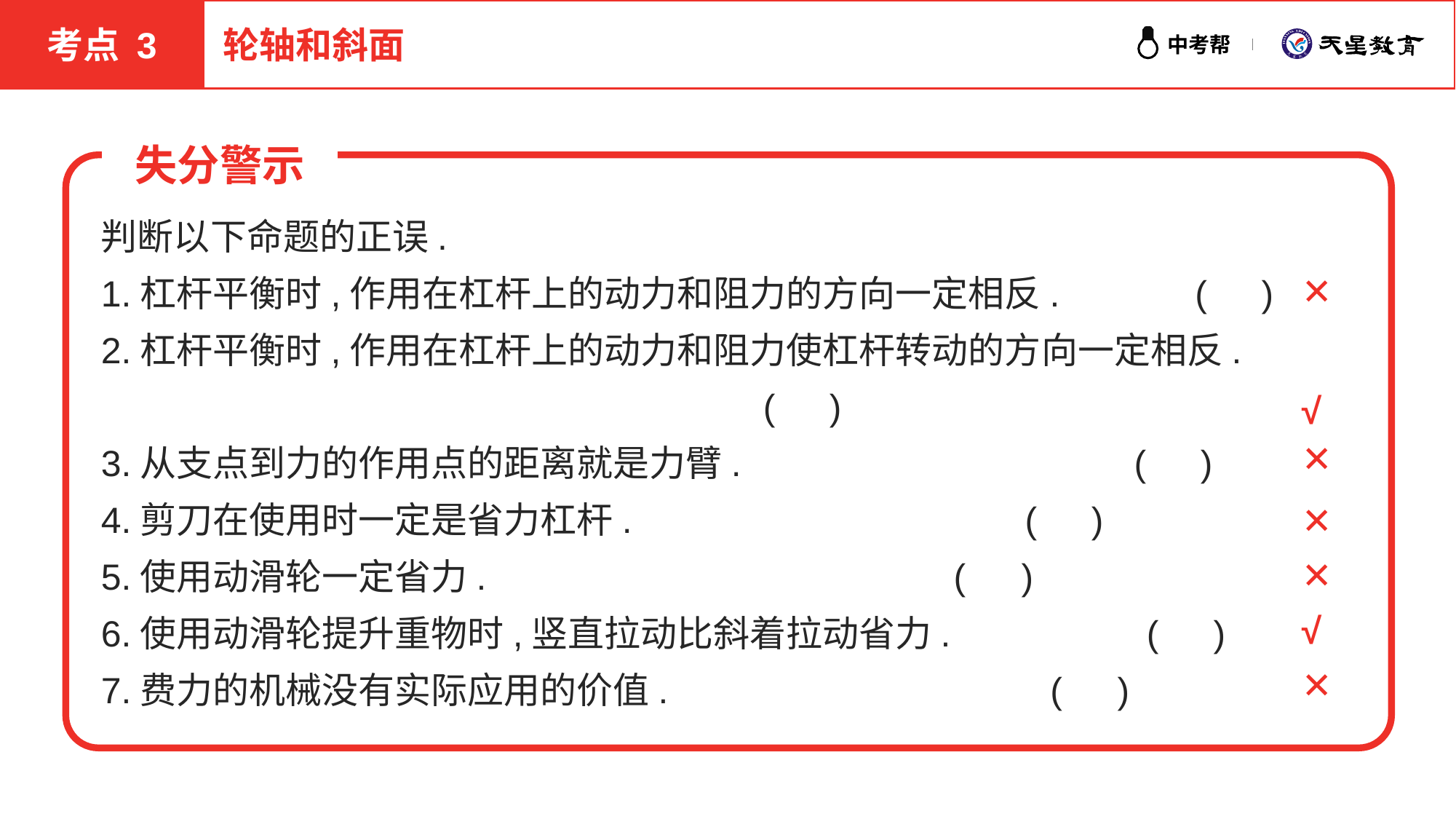

考点 3
轮轴和斜面
失分警示

判断以下命题的正误.
1.杠杆平衡时,作用在杠杆上的动力和阻力的方向一定相反.	           (　)
2.杠杆平衡时,作用在杠杆上的动力和阻力使杠杆转动的方向一定相反.
                                                                 (　)
3.从支点到力的作用点的距离就是力臂.                        	     (　)
4.剪刀在使用时一定是省力杠杆.                         	     (　)
5.使用动滑轮一定省力.	                                         (　)
6.使用动滑轮提升重物时,竖直拉动比斜着拉动省力.	                 (　)
7.费力的机械没有实际应用的价值.	                             (　)
✕
√
✕
✕
✕
√
✕